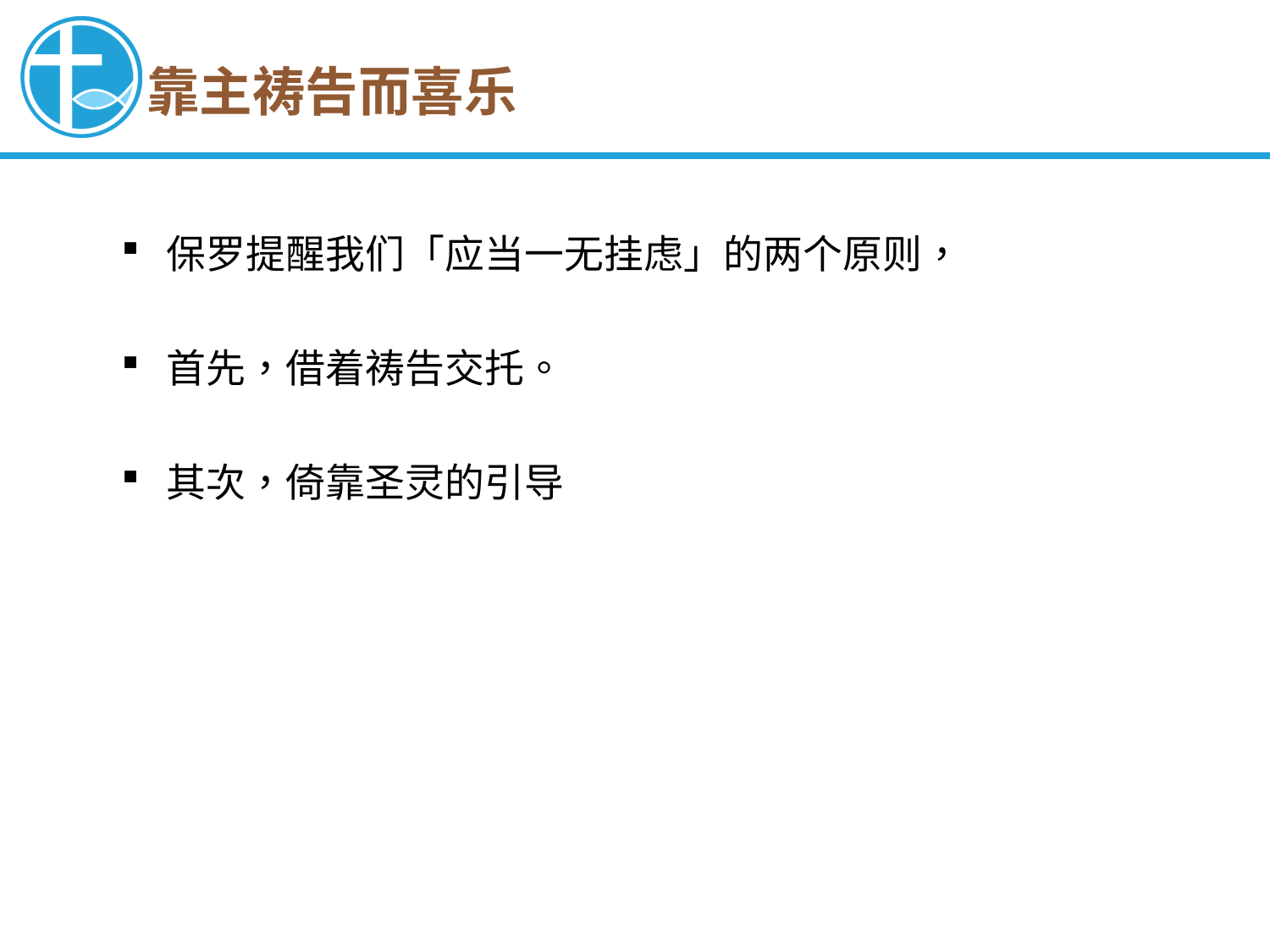

靠主祷告而喜乐
保罗提醒我们「应当一无挂虑」的两个原则，

首先，借着祷告交托。

其次，倚靠圣灵的引导